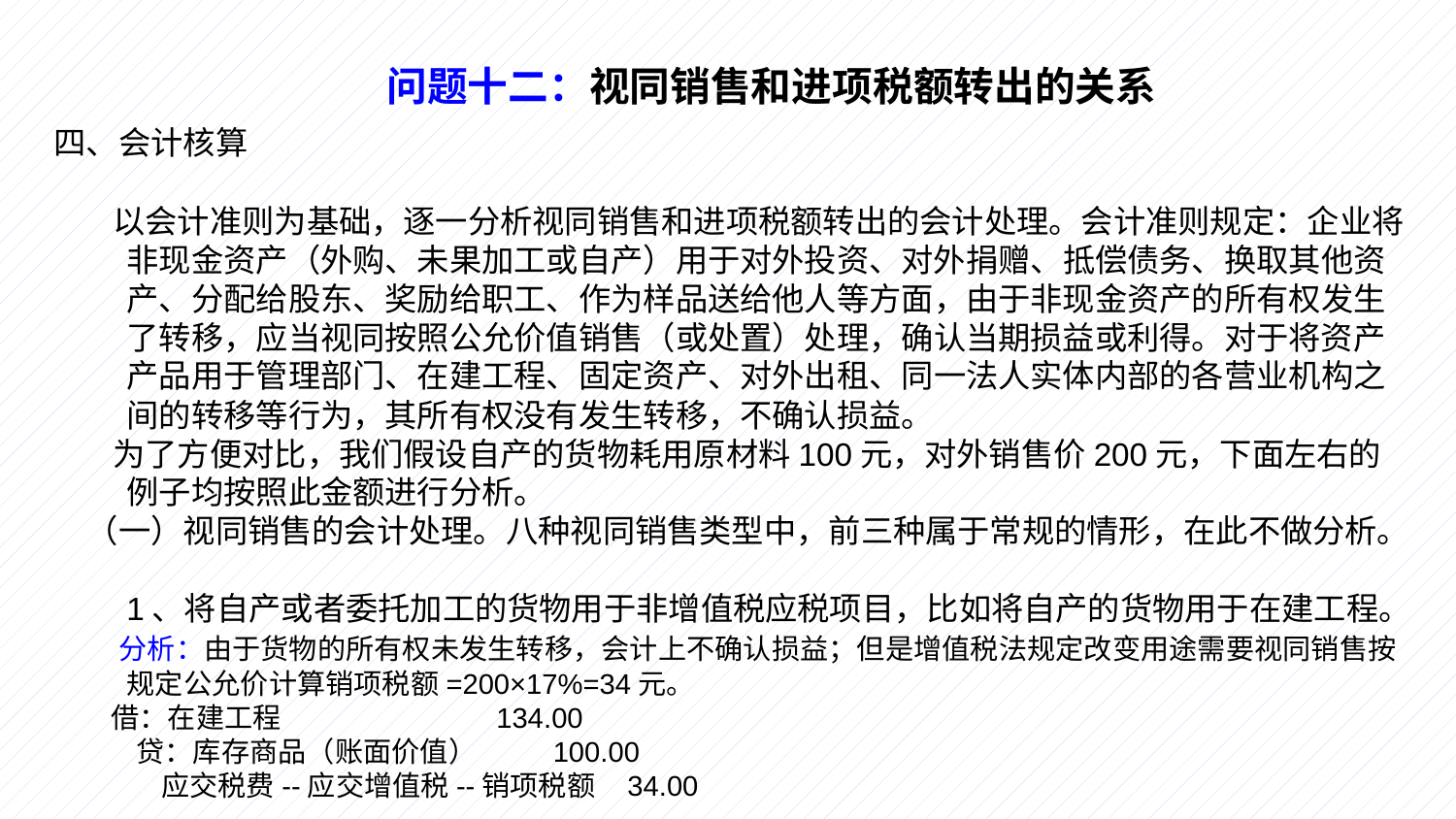

问题十二：视同销售和进项税额转出的关系
四、会计核算

       以会计准则为基础，逐一分析视同销售和进项税额转出的会计处理。会计准则规定：企业将非现金资产（外购、未果加工或自产）用于对外投资、对外捐赠、抵偿债务、换取其他资产、分配给股东、奖励给职工、作为样品送给他人等方面，由于非现金资产的所有权发生了转移，应当视同按照公允价值销售（或处置）处理，确认当期损益或利得。对于将资产产品用于管理部门、在建工程、固定资产、对外出租、同一法人实体内部的各营业机构之间的转移等行为，其所有权没有发生转移，不确认损益。
       为了方便对比，我们假设自产的货物耗用原材料100元，对外销售价200元，下面左右的例子均按照此金额进行分析。
　（一）视同销售的会计处理。八种视同销售类型中，前三种属于常规的情形，在此不做分析。

　　1、将自产或者委托加工的货物用于非增值税应税项目，比如将自产的货物用于在建工程。
　　分析：由于货物的所有权未发生转移，会计上不确认损益；但是增值税法规定改变用途需要视同销售按规定公允价计算销项税额=200×17%=34元。
　　借：在建工程                                 134.00
　　    贷：库存商品（账面价值）           100.00
　　        应交税费--应交增值税--销项税额    34.00